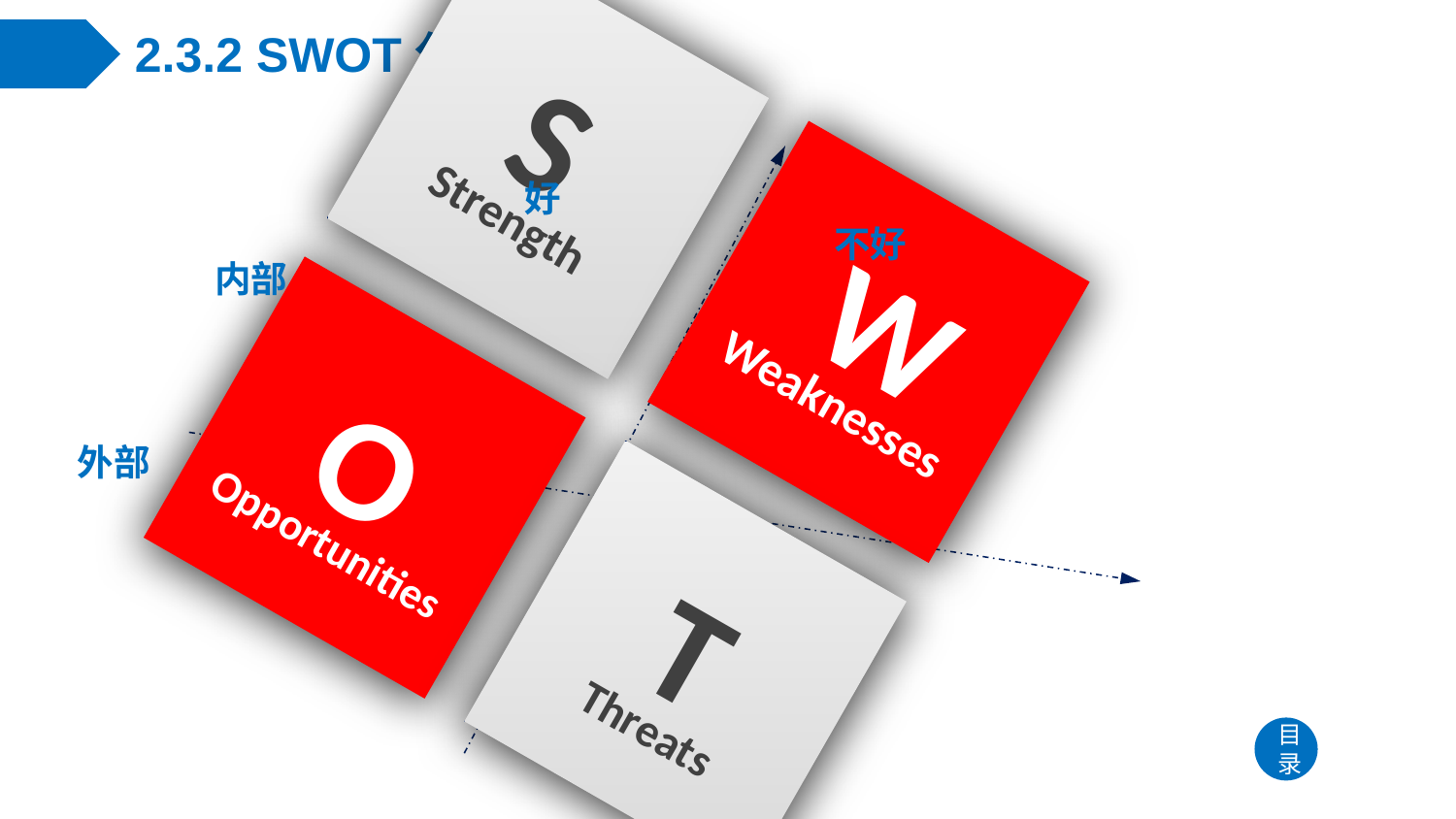

# 2.3.2 SWOT分析

S
Strength
W
Weaknesses

O
Opportunities
T
Threats
好
不好
内部
外部
目录